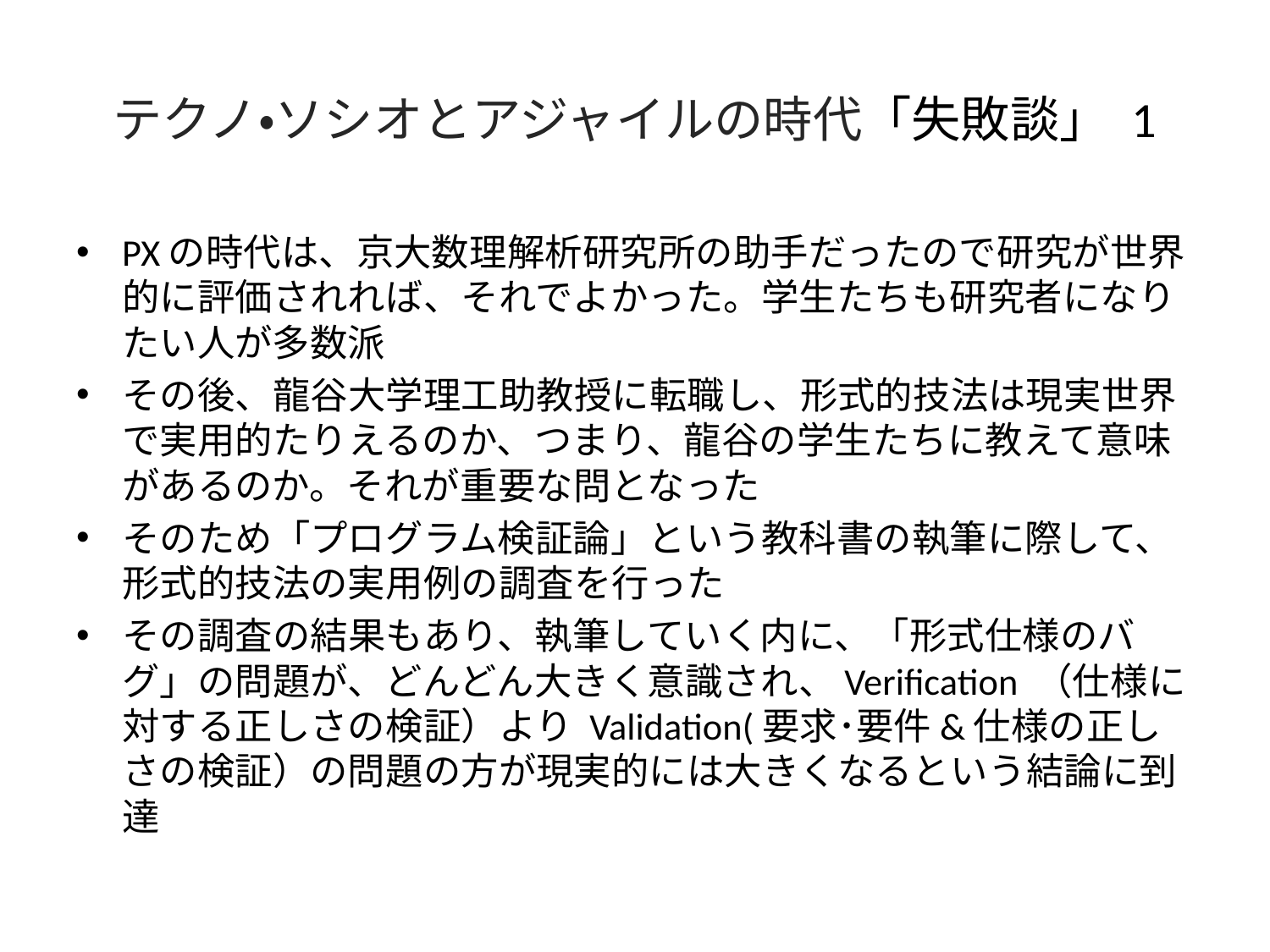

# テクノ・ソシオとアジャイルの時代「失敗談」 1
PXの時代は、京大数理解析研究所の助手だったので研究が世界的に評価されれば、それでよかった。学生たちも研究者になりたい人が多数派
その後、龍谷大学理工助教授に転職し、形式的技法は現実世界で実用的たりえるのか、つまり、龍谷の学生たちに教えて意味があるのか。それが重要な問となった
そのため「プログラム検証論」という教科書の執筆に際して、形式的技法の実用例の調査を行った
その調査の結果もあり、執筆していく内に、「形式仕様のバグ」の問題が、どんどん大きく意識され、Verification （仕様に対する正しさの検証）より Validation(要求･要件&仕様の正しさの検証）の問題の方が現実的には大きくなるという結論に到達